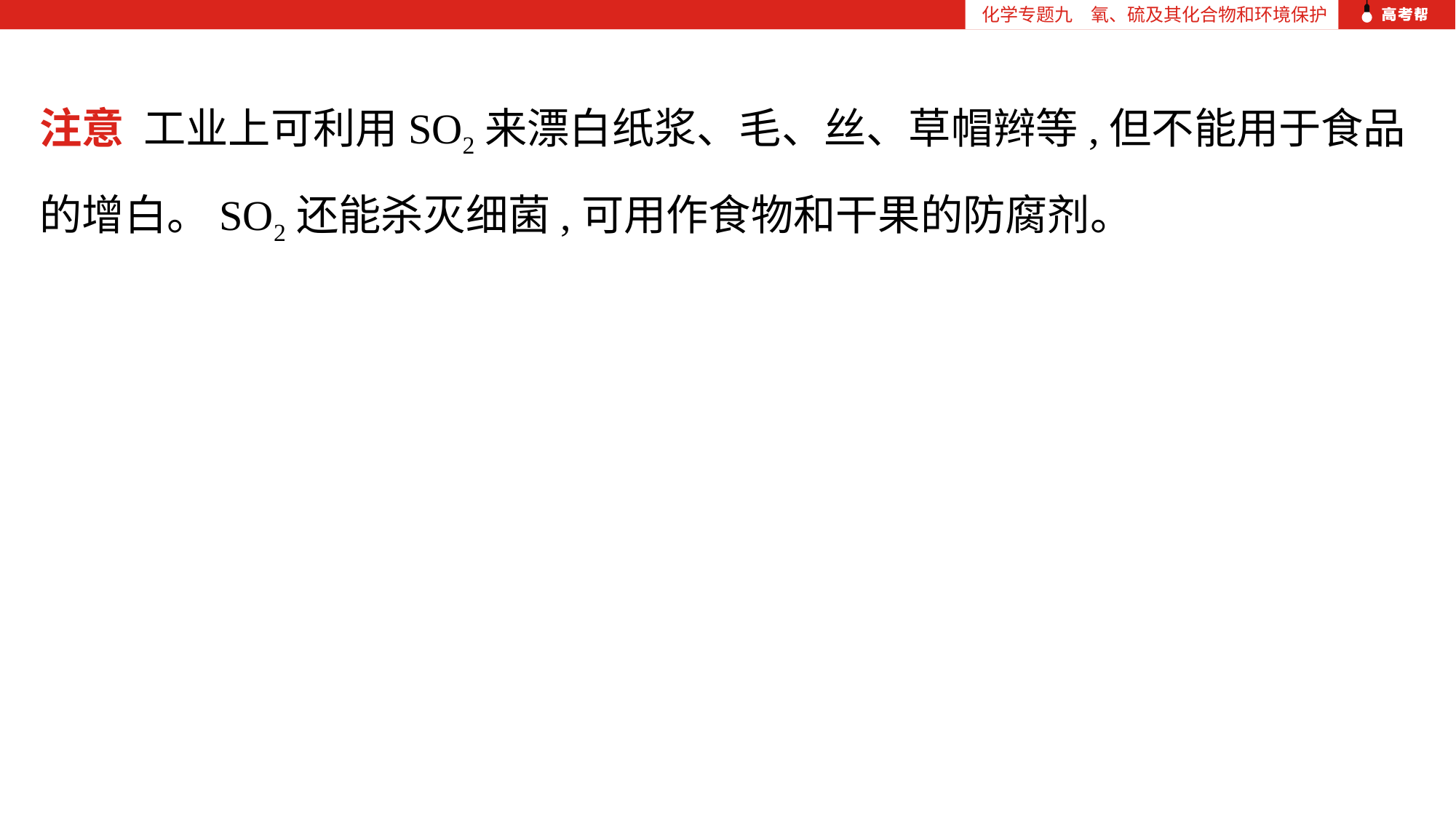

化学专题九　氧、硫及其化合物和环境保护

注意  工业上可利用SO2来漂白纸浆、毛、丝、草帽辫等,但不能用于食品的增白。SO2还能杀灭细菌,可用作食物和干果的防腐剂。